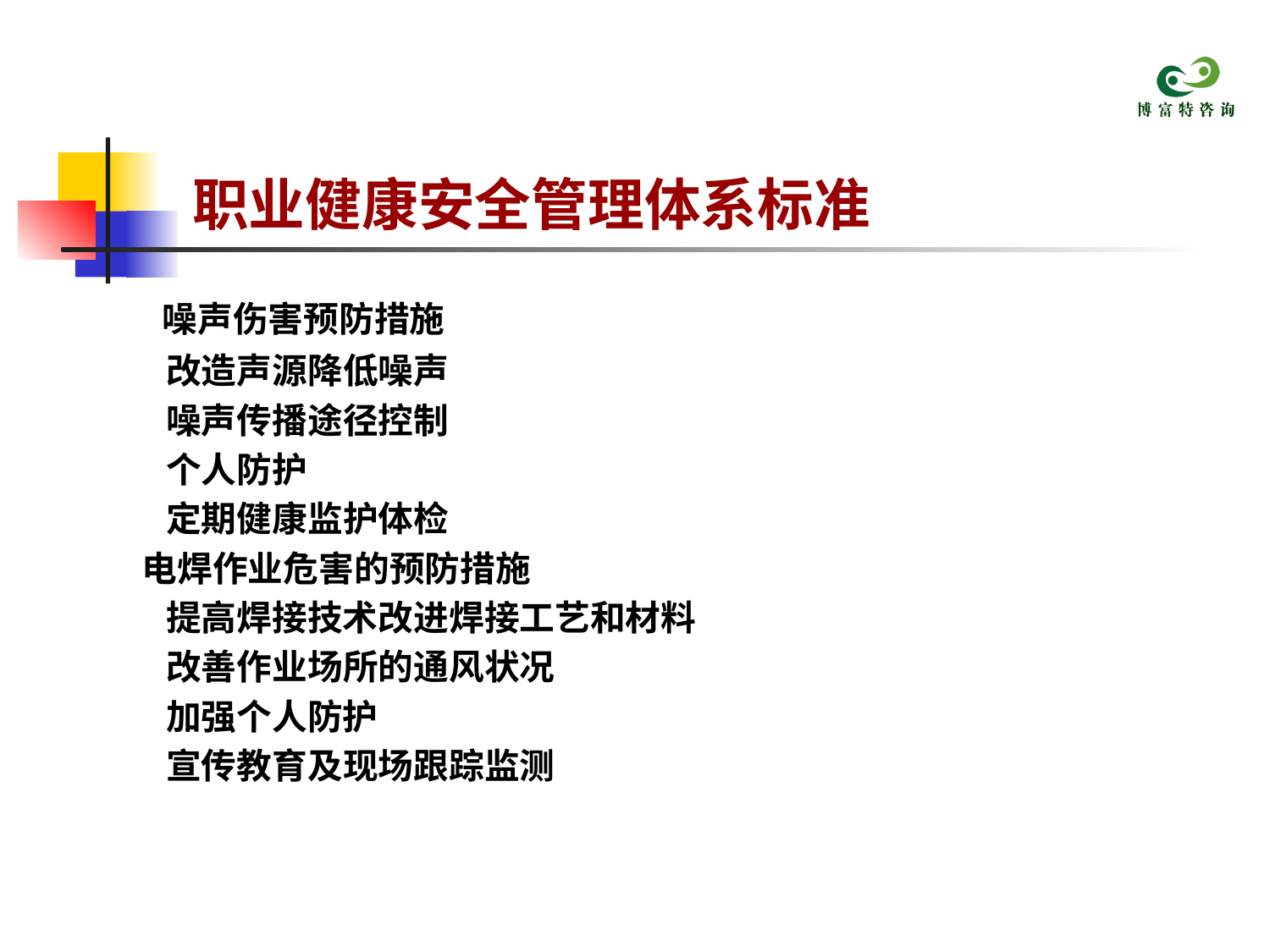

# 职业健康安全管理体系标准
   噪声伤害预防措施
     改造声源降低噪声
     噪声传播途径控制
     个人防护
     定期健康监护体检
  电焊作业危害的预防措施
     提高焊接技术改进焊接工艺和材料
     改善作业场所的通风状况
     加强个人防护
     宣传教育及现场跟踪监测
118